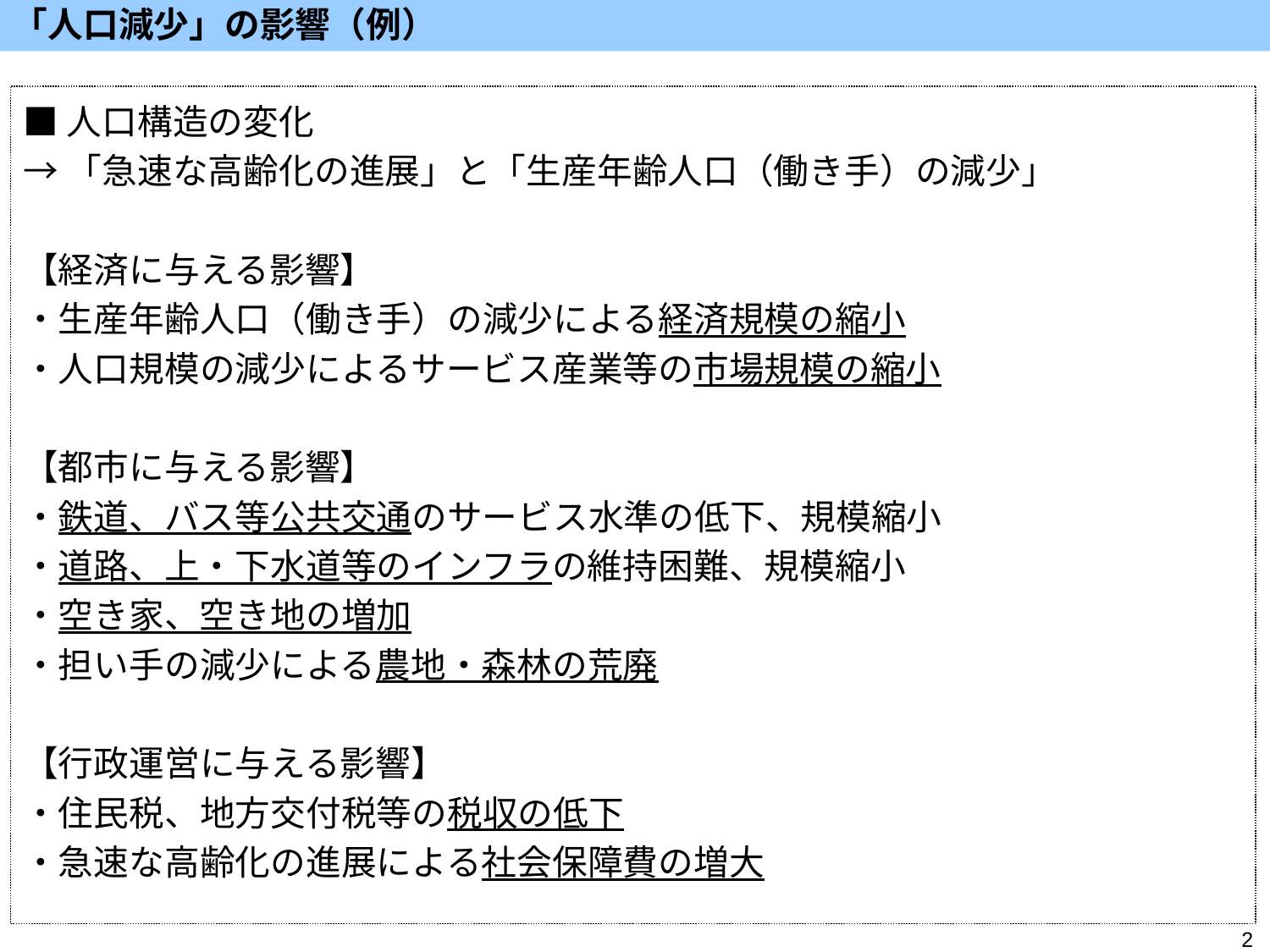

「人口減少」の影響（例）
■人口構造の変化
→「急速な高齢化の進展」と「生産年齢人口（働き手）の減少」

【経済に与える影響】
・生産年齢人口（働き手）の減少による経済規模の縮小
・人口規模の減少によるサービス産業等の市場規模の縮小

【都市に与える影響】
・鉄道、バス等公共交通のサービス水準の低下、規模縮小
・道路、上・下水道等のインフラの維持困難、規模縮小
・空き家、空き地の増加
・担い手の減少による農地・森林の荒廃

【行政運営に与える影響】
・住民税、地方交付税等の税収の低下
・急速な高齢化の進展による社会保障費の増大

2